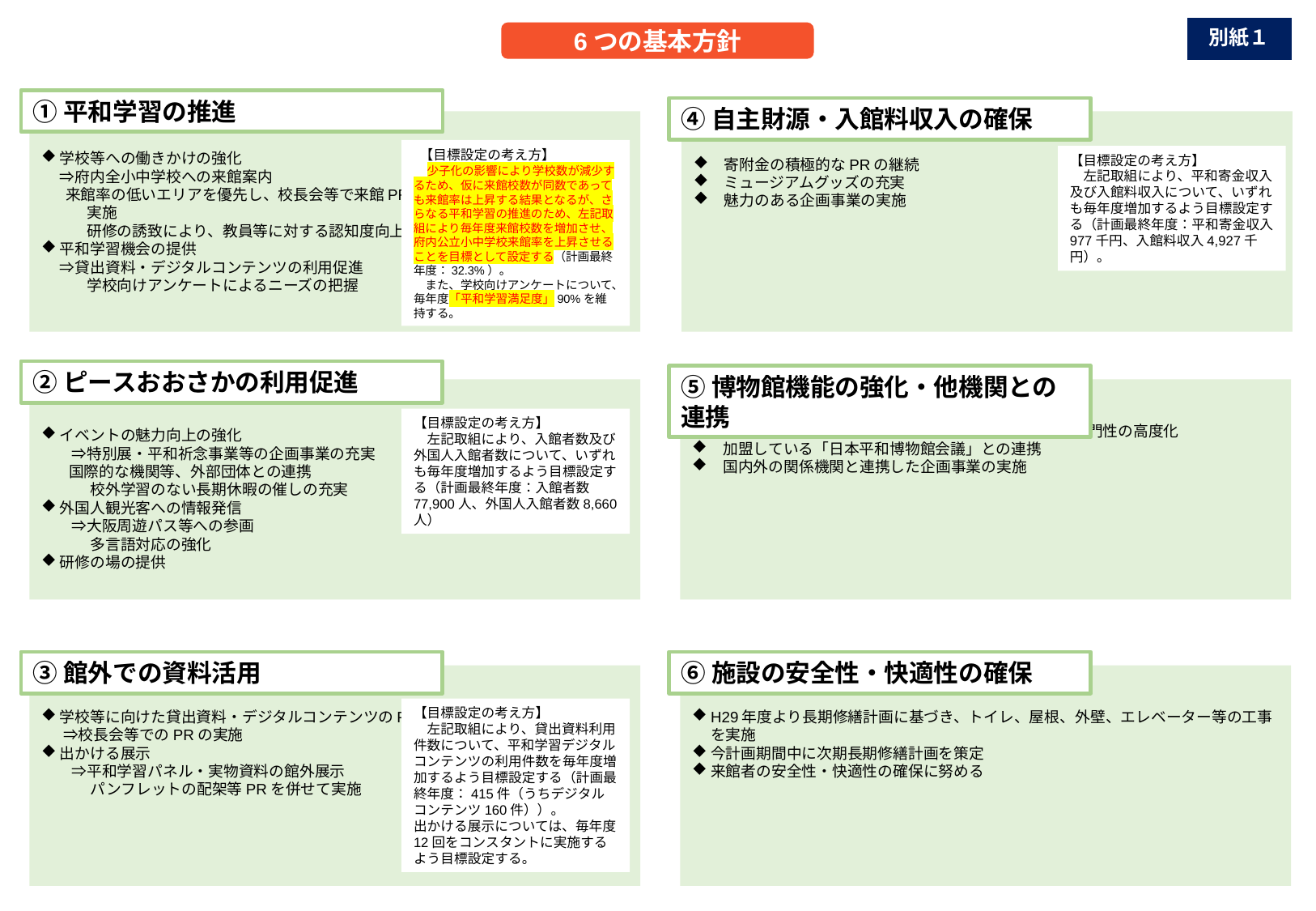

別紙１
6つの基本方針
①平和学習の推進
学校等への働きかけの強化
　 ⇒府内全小中学校への来館案内
      来館率の低いエリアを優先し、校長会等で来館PRの
　　　実施
　　　研修の誘致により、教員等に対する認知度向上
平和学習機会の提供
　 ⇒貸出資料・デジタルコンテンツの利用促進
　　　学校向けアンケートによるニーズの把握
④自主財源・入館料収入の確保

寄附金の積極的なPRの継続
ミュージアムグッズの充実
魅力のある企画事業の実施
 【目標設定の考え方】
　少子化の影響により学校数が減少するため、仮に来館校数が同数であっても来館率は上昇する結果となるが、さらなる平和学習の推進のため、左記取組により毎年度来館校数を増加させ、府内公立小中学校来館率を上昇させることを目標として設定する（計画最終年度：32.3%）。
　また、学校向けアンケートについて、毎年度「平和学習満足度」90%を維持する。
【目標設定の考え方】
　左記取組により、平和寄金収入及び入館料収入について、いずれも毎年度増加するよう目標設定する（計画最終年度：平和寄金収入977千円、入館料収入4,927千円）。
②ピースおおさかの利用促進

イベントの魅力向上の強化
　　⇒特別展・平和祈念事業等の企画事業の充実
       国際的な機関等、外部団体との連携
　　　 校外学習のない長期休暇の催しの充実
外国人観光客への情報発信
　　⇒大阪周遊パス等への参画
　　　 多言語対応の強化
研修の場の提供
⑤博物館機能の強化・他機関との連携

インターネット博物館を視野に入れた調査・研究の専門性の高度化
加盟している「日本平和博物館会議」との連携
国内外の関係機関と連携した企画事業の実施
【目標設定の考え方】
　左記取組により、入館者数及び外国人入館者数について、いずれも毎年度増加するよう目標設定する（計画最終年度：入館者数77,900人、外国人入館者数8,660人）
③館外での資料活用
学

学校等に向けた貸出資料・デジタルコンテンツのPR
　  ⇒校長会等でのPRの実施
出かける展示
　　⇒平和学習パネル・実物資料の館外展示
　　　 パンフレットの配架等PRを併せて実施
⑥施設の安全性・快適性の確保

H29年度より長期修繕計画に基づき、トイレ、屋根、外壁、エレベーター等の工事を実施
今計画期間中に次期長期修繕計画を策定
来館者の安全性・快適性の確保に努める

【目標設定の考え方】
　左記取組により、貸出資料利用件数について、平和学習デジタルコンテンツの利用件数を毎年度増加するよう目標設定する（計画最終年度：415件（うちデジタルコンテンツ160件））。
出かける展示については、毎年度12回をコンスタントに実施するよう目標設定する。